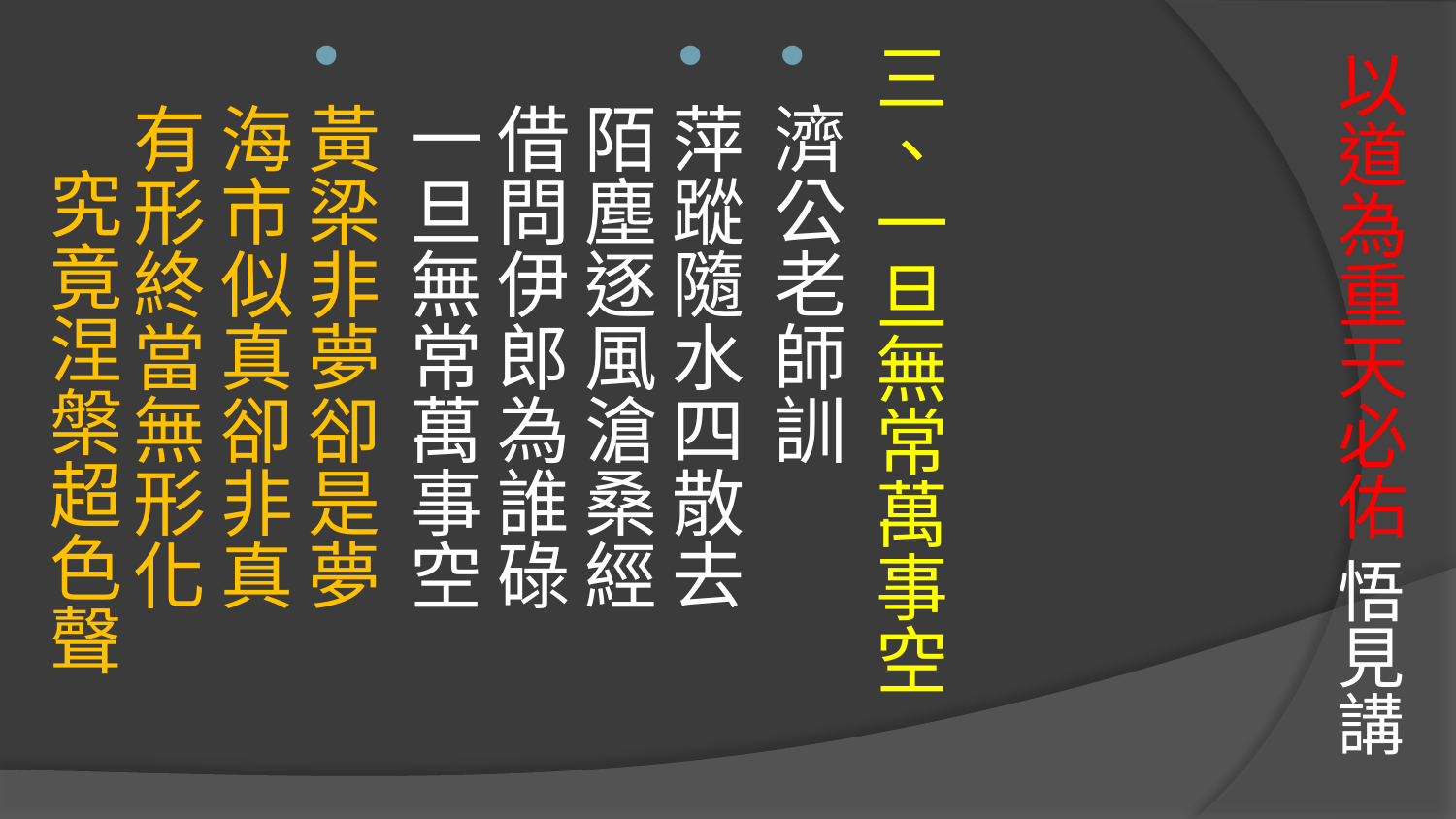

# 以道為重天必佑 悟見講
三、一旦無常萬事空
濟公老師訓
萍蹤隨水四散去　     陌塵逐風滄桑經　
借問伊郎為誰碌　    一旦無常萬事空
黃梁非夢卻是夢　      海市似真卻非真　
有形終當無形化　           究竟涅槃超色聲